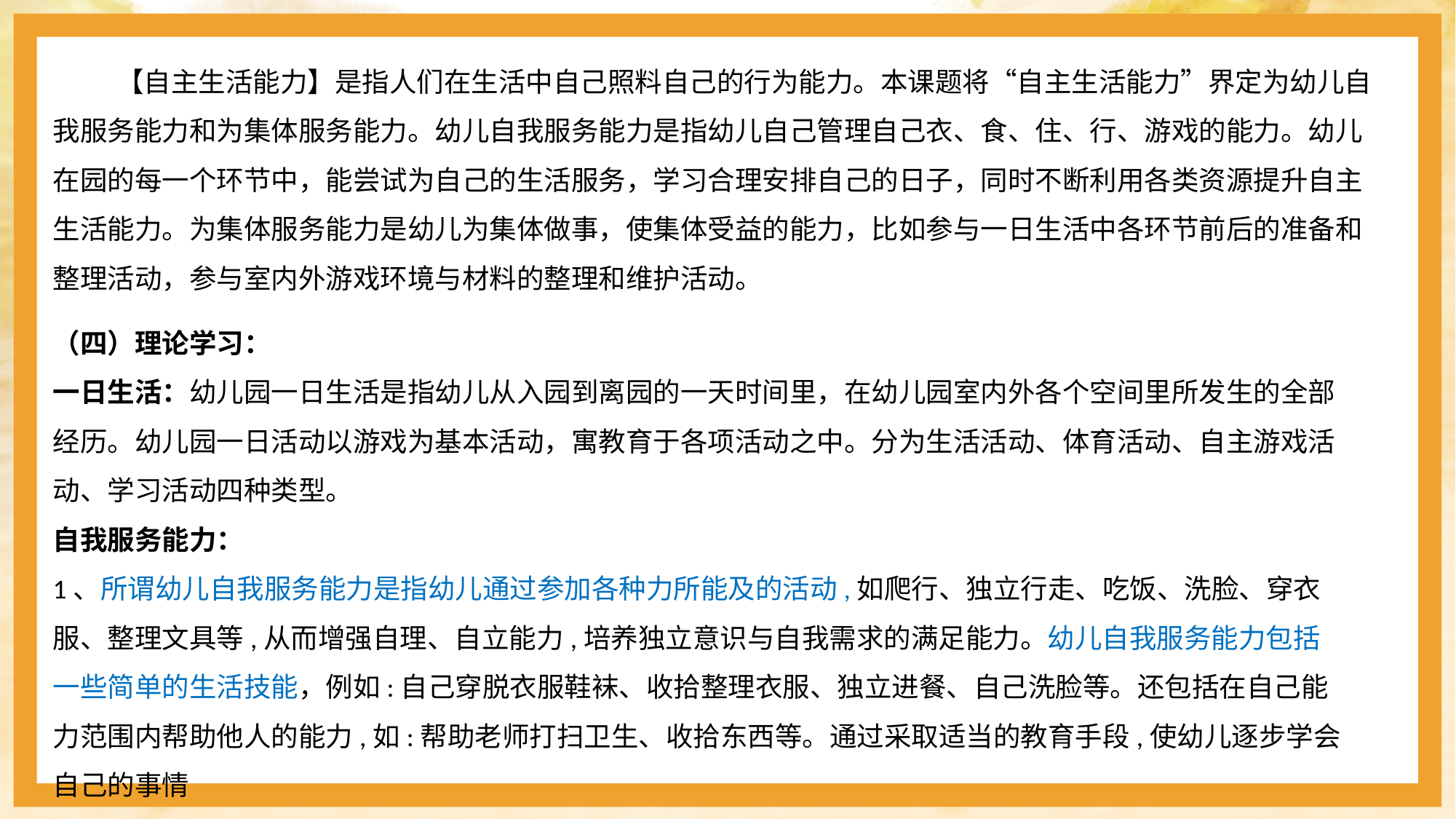

【自主生活能力】是指人们在生活中自己照料自己的行为能力。本课题将“自主生活能力”界定为幼儿自我服务能力和为集体服务能力。幼儿自我服务能力是指幼儿自己管理自己衣、食、住、行、游戏的能力。幼儿在园的每一个环节中，能尝试为自己的生活服务，学习合理安排自己的日子，同时不断利用各类资源提升自主生活能力。为集体服务能力是幼儿为集体做事，使集体受益的能力，比如参与一日生活中各环节前后的准备和整理活动，参与室内外游戏环境与材料的整理和维护活动。
（四）理论学习：
一日生活：幼儿园一日生活是指幼儿从入园到离园的一天时间里，在幼儿园室内外各个空间里所发生的全部经历。幼儿园一日活动以游戏为基本活动，寓教育于各项活动之中。分为生活活动、体育活动、自主游戏活动、学习活动四种类型。
自我服务能力：
1、所谓幼儿自我服务能力是指幼儿通过参加各种力所能及的活动,如爬行、独立行走、吃饭、洗脸、穿衣服、整理文具等,从而增强自理、自立能力,培养独立意识与自我需求的满足能力。幼儿自我服务能力包括一些简单的生活技能，例如:自己穿脱衣服鞋袜、收拾整理衣服、独立进餐、自己洗脸等。还包括在自己能力范围内帮助他人的能力,如:帮助老师打扫卫生、收拾东西等。通过采取适当的教育手段,使幼儿逐步学会自己的事情